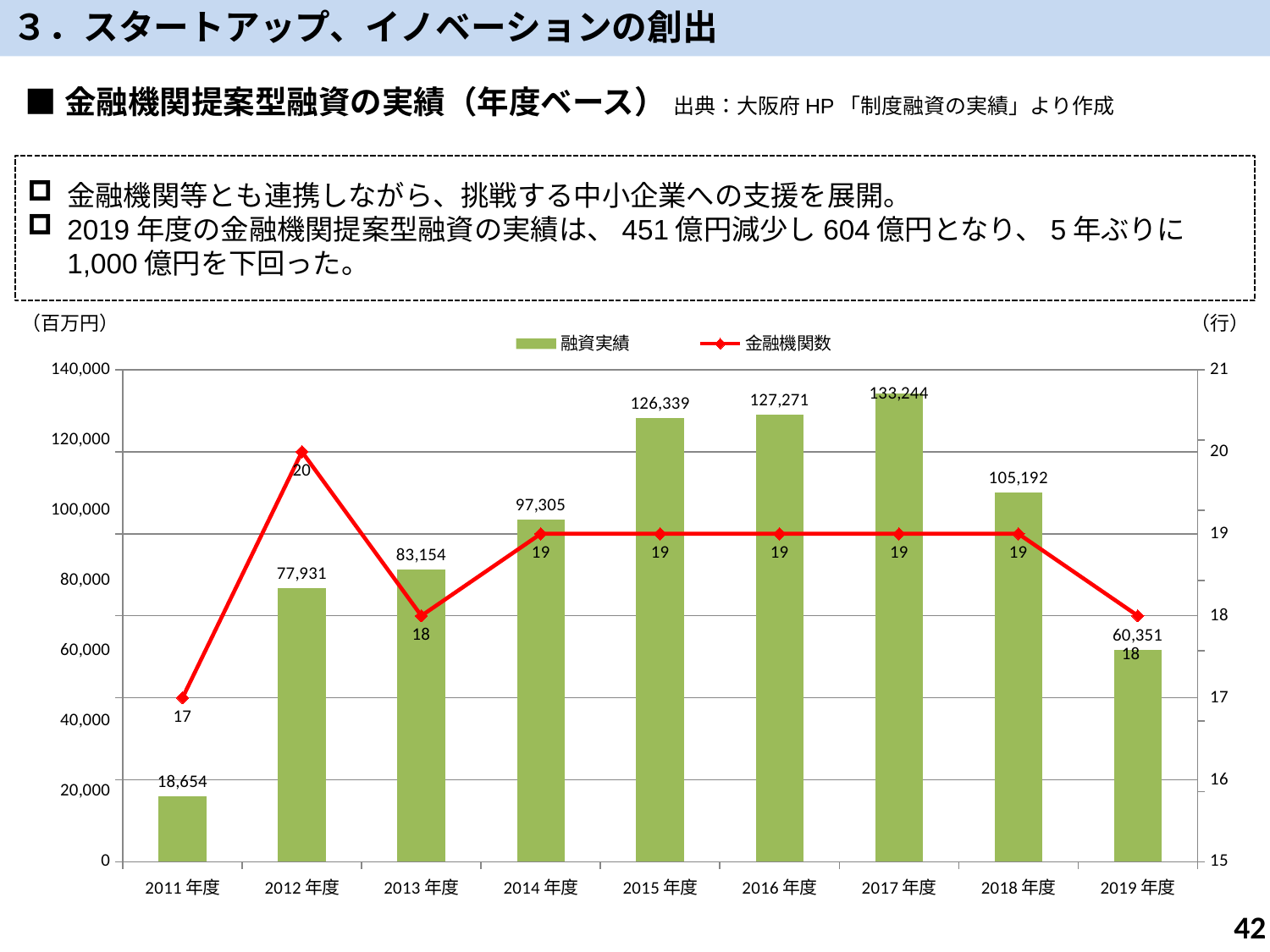

３．スタートアップ、イノベーションの創出
■金融機関提案型融資の実績（年度ベース） 出典：大阪府HP「制度融資の実績」より作成
金融機関等とも連携しながら、挑戦する中小企業への支援を展開。
2019年度の金融機関提案型融資の実績は、451億円減少し604億円となり、5年ぶりに1,000億円を下回った。

### Chart

| Category | 融資実績 | 金融機関数 |
|---|---|---|
| 2011年度 | 18654.0 | 17.0 |
| 2012年度 | 77931.0 | 20.0 |
| 2013年度 | 83154.0 | 18.0 |
| 2014年度 | 97305.0 | 19.0 |
| 2015年度 | 126339.0 | 19.0 |
| 2016年度 | 127271.0 | 19.0 |
| 2017年度 | 133244.0 | 19.0 |
| 2018年度 | 105192.0 | 19.0 |
| 2019年度 | 60351.0 | 18.0 |
（百万円）
（行）
42